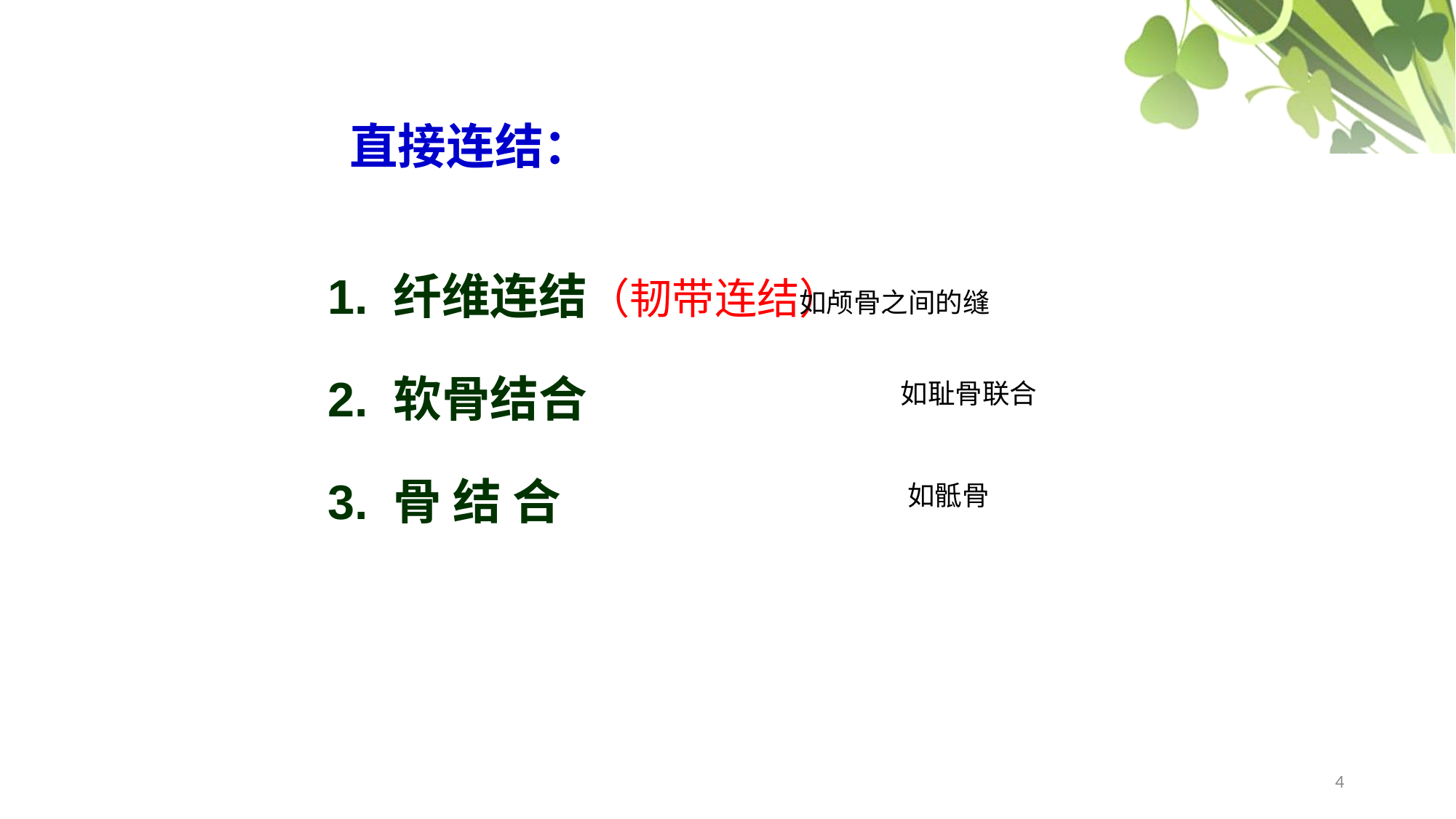

直接连结：
1. 纤维连结（韧带连结）
2. 软骨结合
3. 骨 结 合

如颅骨之间的缝
如耻骨联合
如骶骨
4